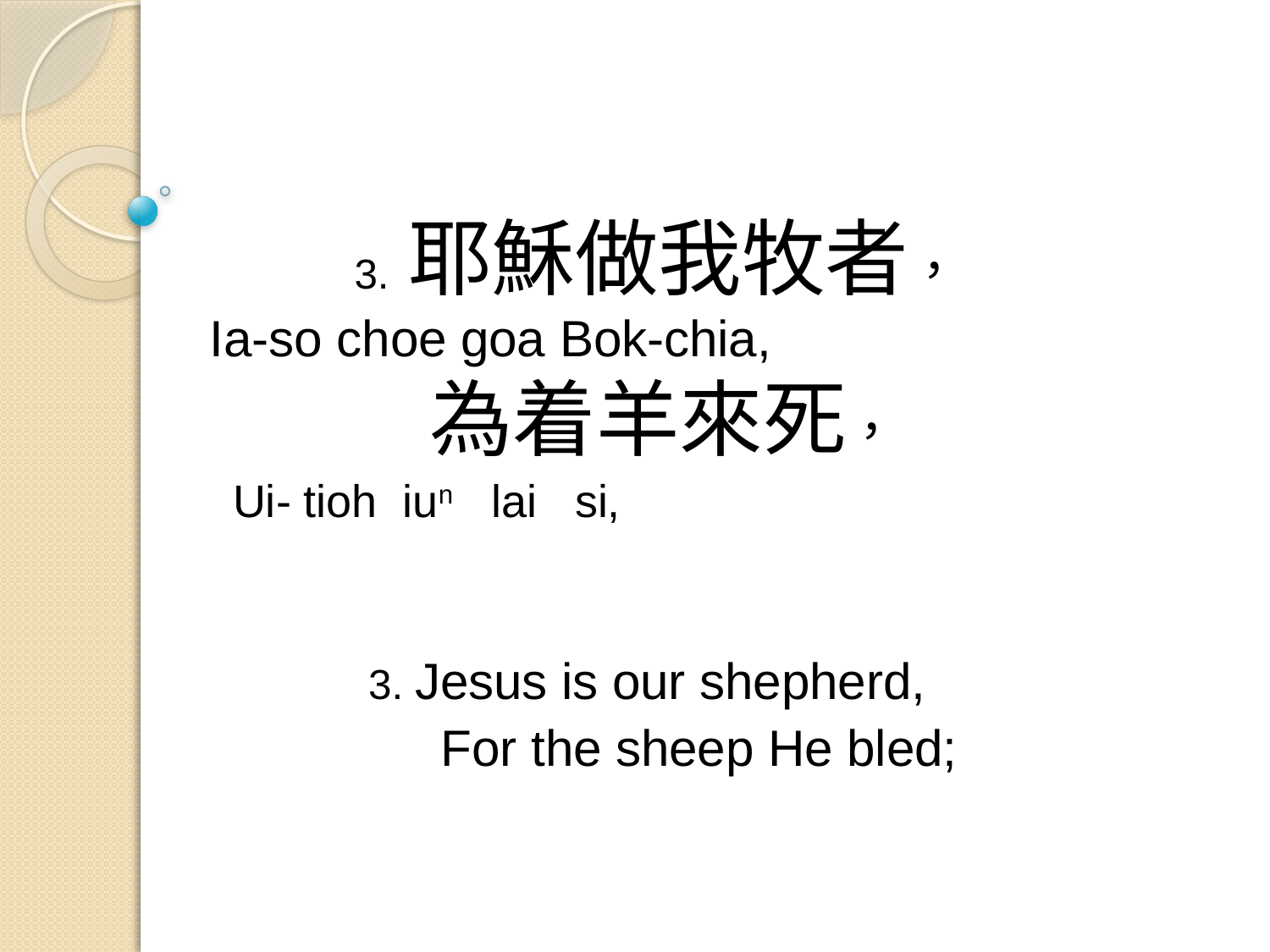

# 3. 耶穌做我牧者， Ia-so choe goa Bok-chia, 為着羊來死， Ui- tioh  iun   lai   si, 3. Jesus is our shepherd, For the sheep He bled;